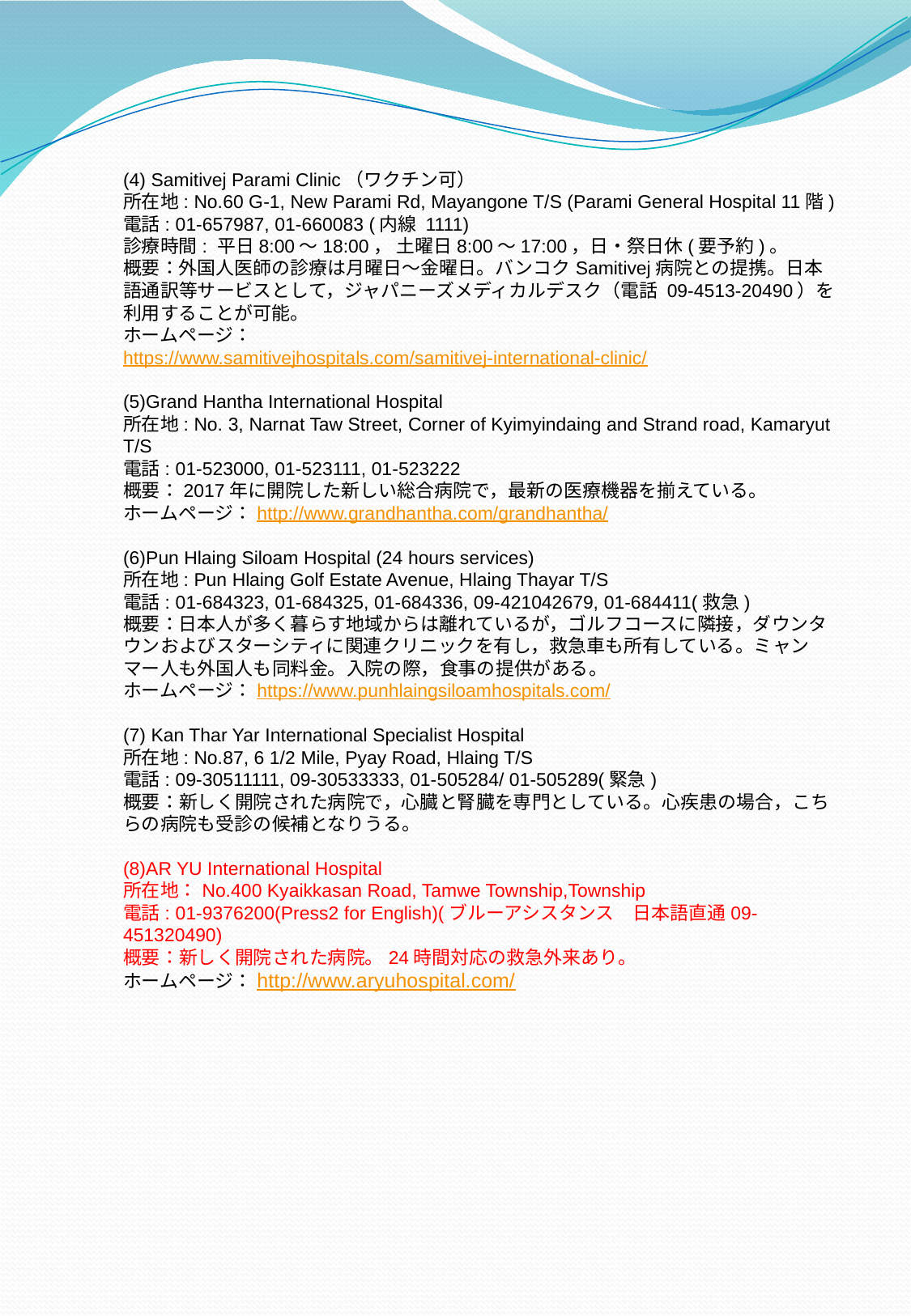

(4) Samitivej Parami Clinic（ワクチン可）
所在地: No.60 G-1, New Parami Rd, Mayangone T/S (Parami General Hospital 11階)
電話: 01-657987, 01-660083 (内線 1111)
診療時間: 平日8:00～18:00， 土曜日8:00～17:00，日・祭日休(要予約)。
概要：外国人医師の診療は月曜日～金曜日。バンコクSamitivej病院との提携。日本語通訳等サービスとして，ジャパニーズメディカルデスク（電話 09-4513-20490）を利用することが可能。
ホームページ：
https://www.samitivejhospitals.com/samitivej-international-clinic/

(5)Grand Hantha International Hospital
所在地: No. 3, Narnat Taw Street, Corner of Kyimyindaing and Strand road, Kamaryut T/S
電話: 01-523000, 01-523111, 01-523222
概要：2017年に開院した新しい総合病院で，最新の医療機器を揃えている。
ホームページ：http://www.grandhantha.com/grandhantha/

(6)Pun Hlaing Siloam Hospital (24 hours services)
所在地: Pun Hlaing Golf Estate Avenue, Hlaing Thayar T/S
電話: 01-684323, 01-684325, 01-684336, 09-421042679, 01-684411(救急)
概要：日本人が多く暮らす地域からは離れているが，ゴルフコースに隣接，ダウンタウンおよびスターシティに関連クリニックを有し，救急車も所有している。ミャンマー人も外国人も同料金。入院の際，食事の提供がある。
ホームページ：https://www.punhlaingsiloamhospitals.com/

(7) Kan Thar Yar International Specialist Hospital
所在地: No.87, 6 1/2 Mile, Pyay Road, Hlaing T/S
電話: 09-30511111, 09-30533333, 01-505284/ 01-505289(緊急)
概要：新しく開院された病院で，心臓と腎臓を専門としている。心疾患の場合，こちらの病院も受診の候補となりうる。

(8)AR YU International Hospital
所在地：No.400 Kyaikkasan Road, Tamwe Township,Township
電話: 01-9376200(Press2 for English)(ブルーアシスタンス　日本語直通09-451320490)
概要：新しく開院された病院。24時間対応の救急外来あり。
ホームページ：http://www.aryuhospital.com/